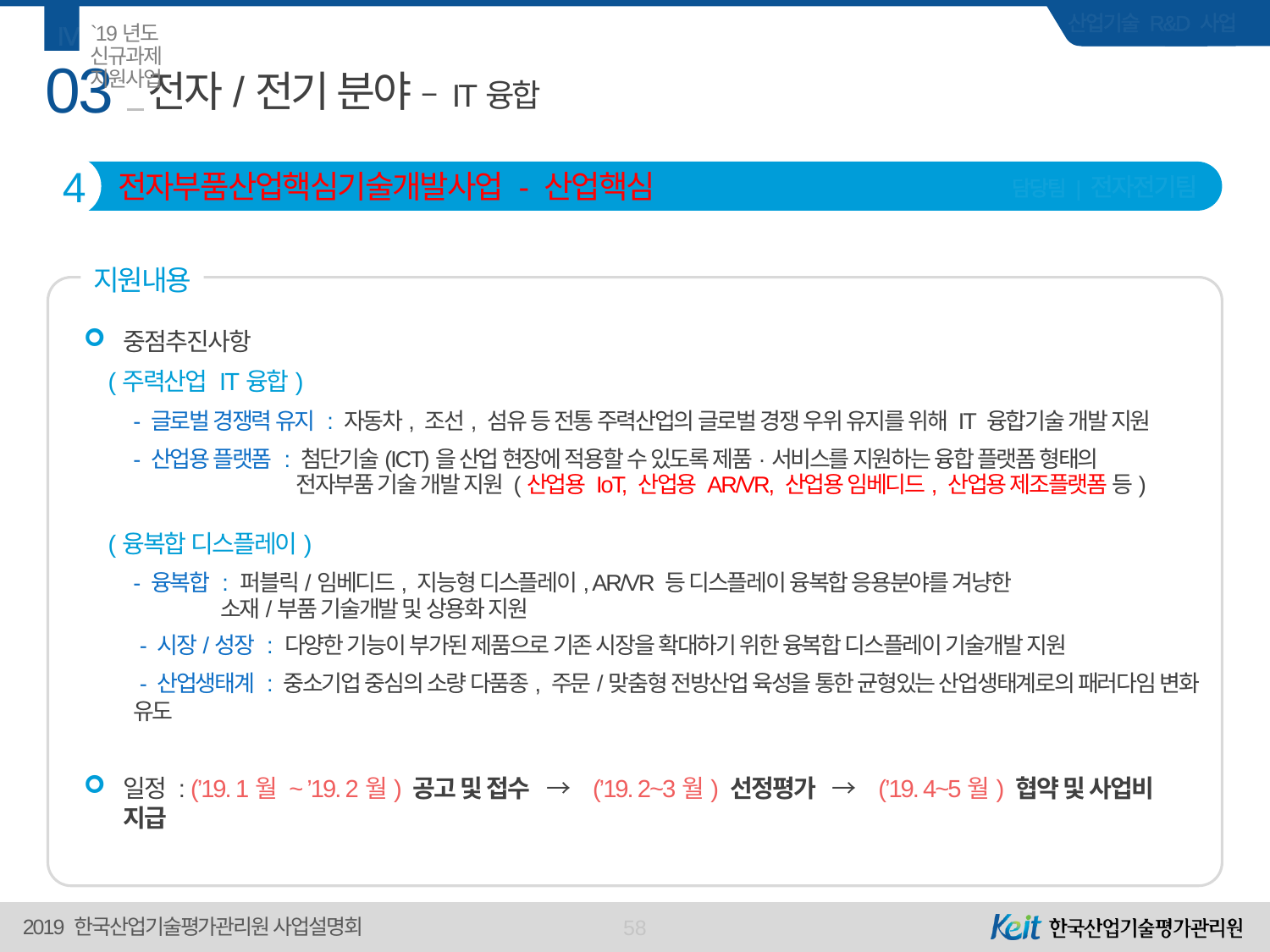

Ⅳ
`19년도 신규과제 지원사업
03
# 전자/전기 분야 – IT융합
4
전자부품산업핵심기술개발사업 - 산업핵심
담당팀 | 전자전기팀
지원내용

중점추진사항
(주력산업 IT융합)
- 글로벌 경쟁력 유지 : 자동차, 조선, 섬유 등 전통 주력산업의 글로벌 경쟁 우위 유지를 위해 IT 융합기술 개발 지원
- 산업용 플랫폼 : 첨단기술(ICT)을 산업 현장에 적용할 수 있도록 제품·서비스를 지원하는 융합 플랫폼 형태의
                                  전자부품 기술 개발 지원 (산업용 IoT, 산업용 AR/VR, 산업용 임베디드, 산업용 제조플랫폼 등)

(융복합 디스플레이)
- 융복합 : 퍼블릭/임베디드, 지능형 디스플레이, AR/VR 등 디스플레이 융복합 응용분야를 겨냥한
소재/부품 기술개발 및 상용화 지원
 - 시장/성장 : 다양한 기능이 부가된 제품으로 기존 시장을 확대하기 위한 융복합 디스플레이 기술개발 지원
 - 산업생태계 : 중소기업 중심의 소량 다품종, 주문/맞춤형 전방산업 육성을 통한 균형있는 산업생태계로의 패러다임 변화 유도

일정 : (’19. 1월 ~ ’19. 2월) 공고 및 접수   →   (’19. 2~3월) 선정평가   →   (’19. 4~5월) 협약 및 사업비 지급
58